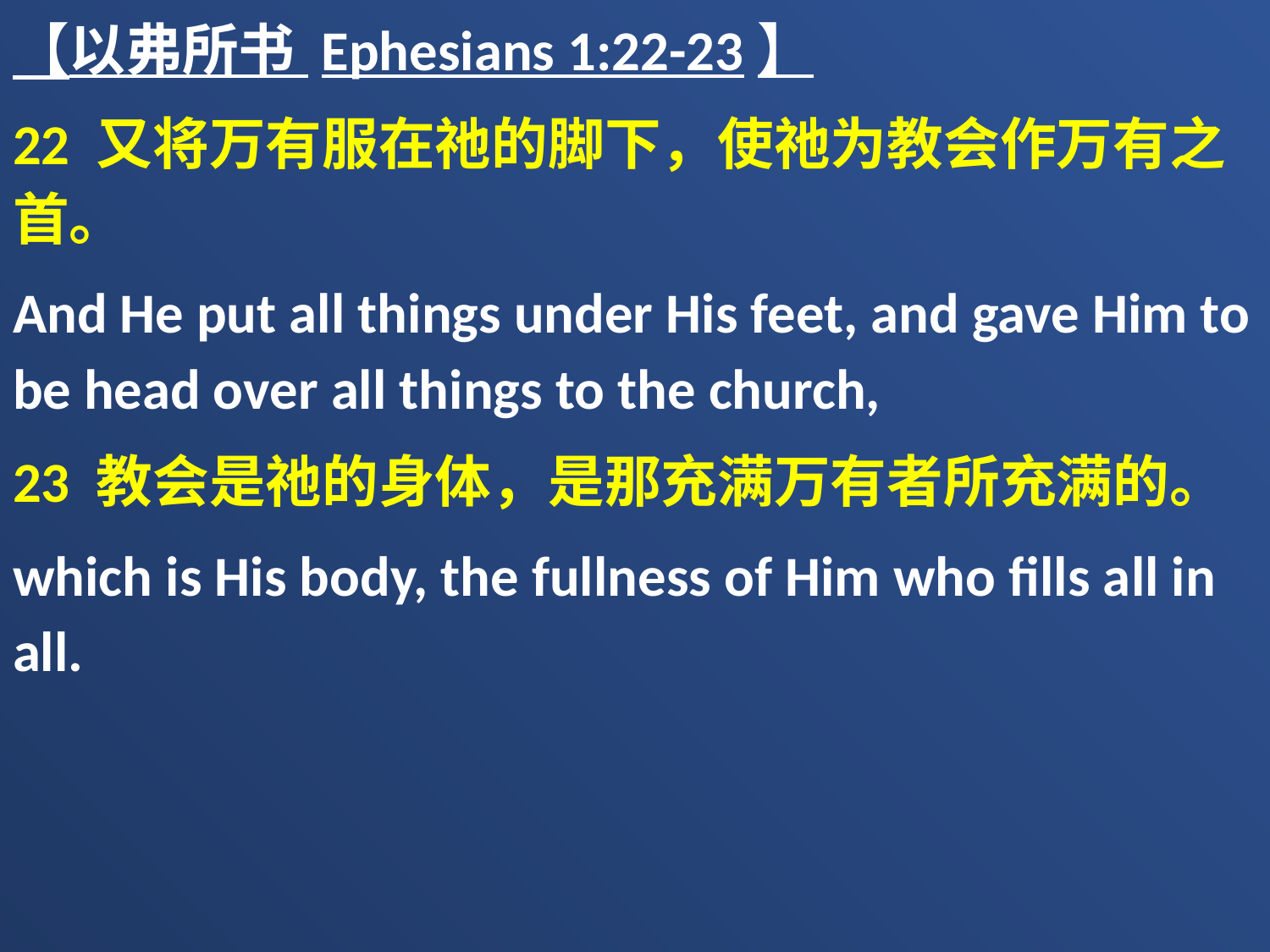

【以弗所书 Ephesians 1:22-23】
22 又将万有服在祂的脚下，使祂为教会作万有之首。
And He put all things under His feet, and gave Him to be head over all things to the church,
23 教会是祂的身体，是那充满万有者所充满的。
which is His body, the fullness of Him who fills all in all.